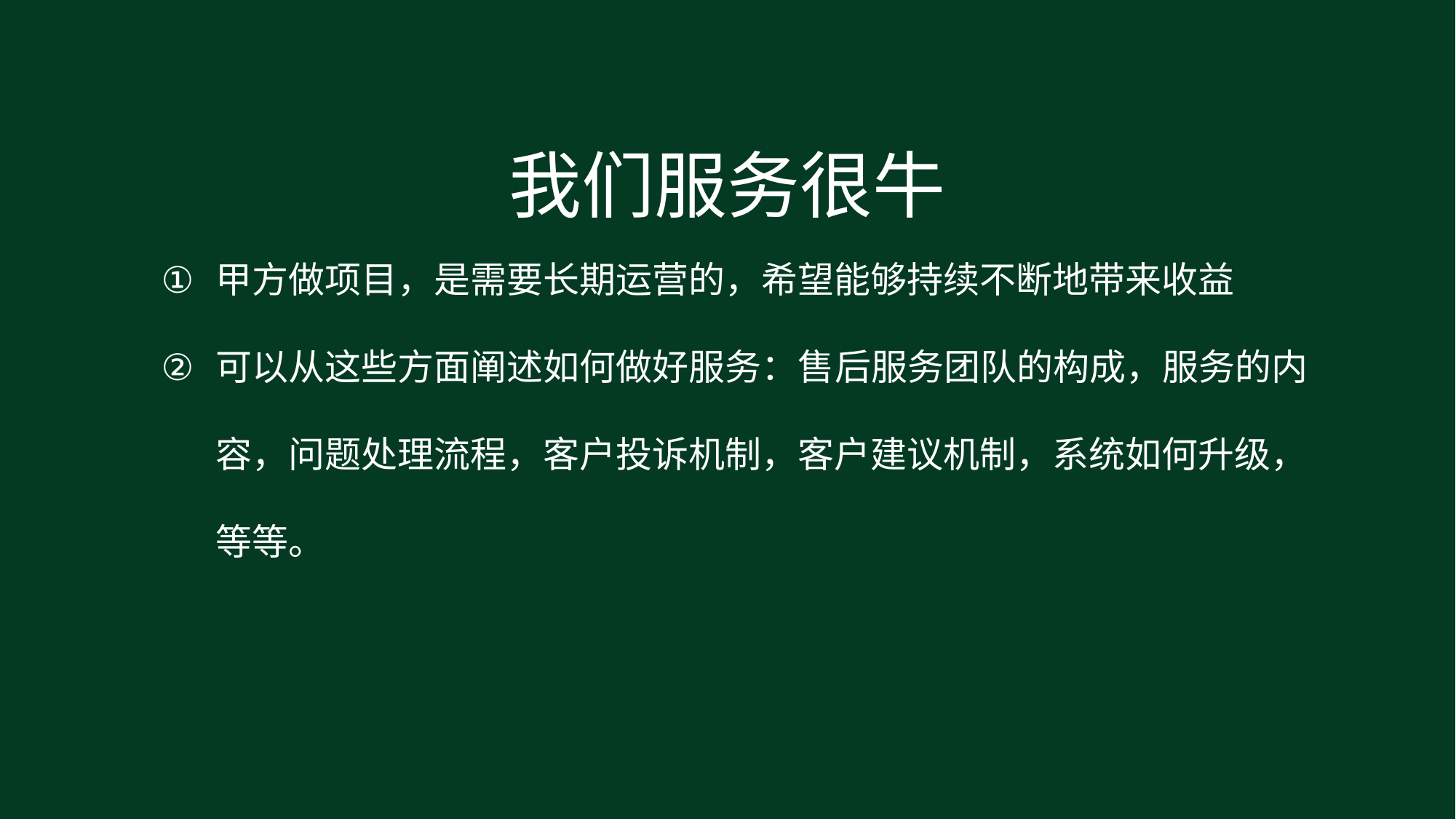

我们服务很牛
甲方做项目，是需要长期运营的，希望能够持续不断地带来收益
可以从这些方面阐述如何做好服务：售后服务团队的构成，服务的内容，问题处理流程，客户投诉机制，客户建议机制，系统如何升级，等等。